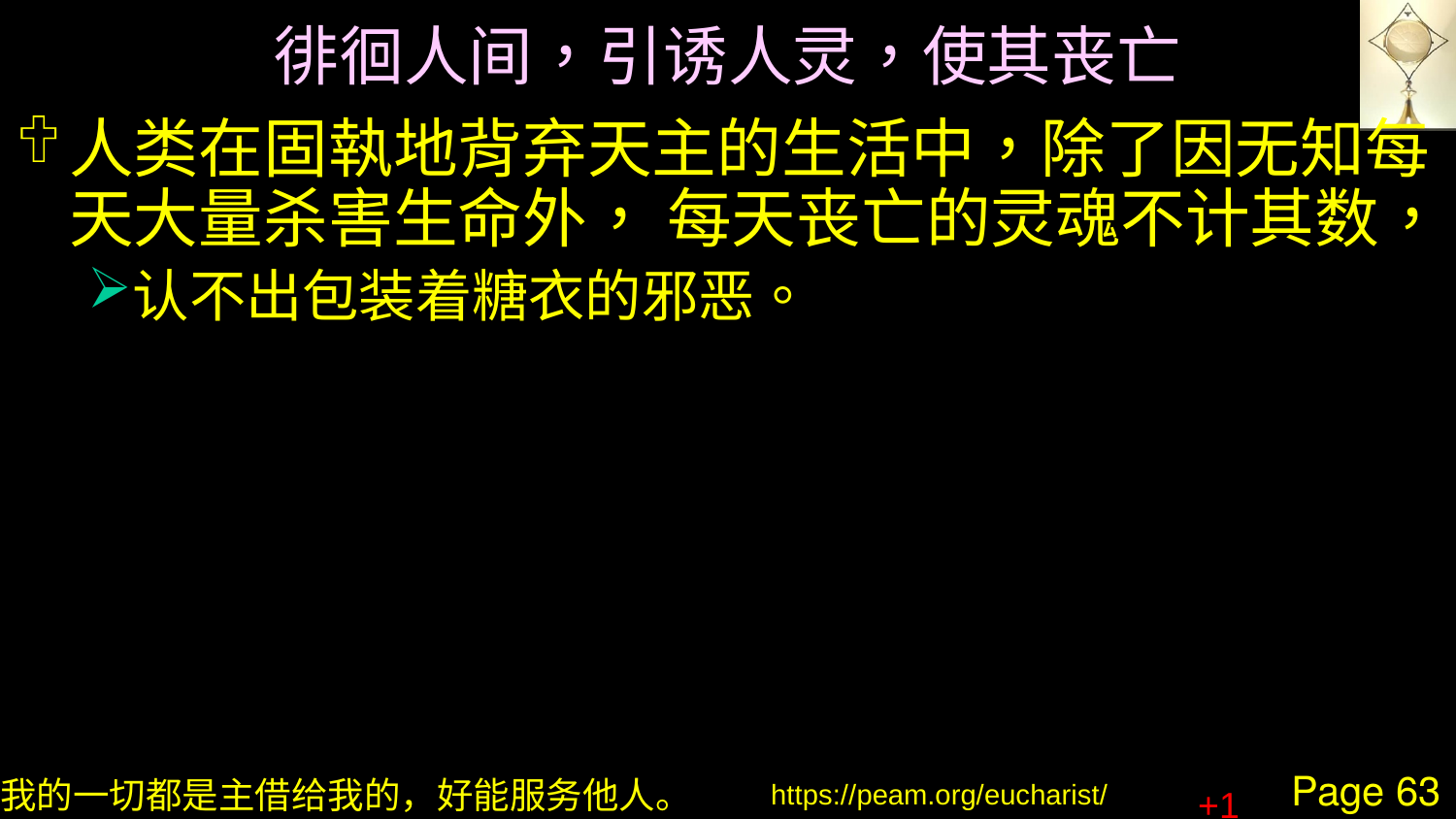

# 徘徊人间，引诱人灵，使其丧亡
人类在固執地背弃天主的生活中，除了因无知每天大量杀害生命外， 每天丧亡的灵魂不计其数，
认不出包装着糖衣的邪恶。

+1